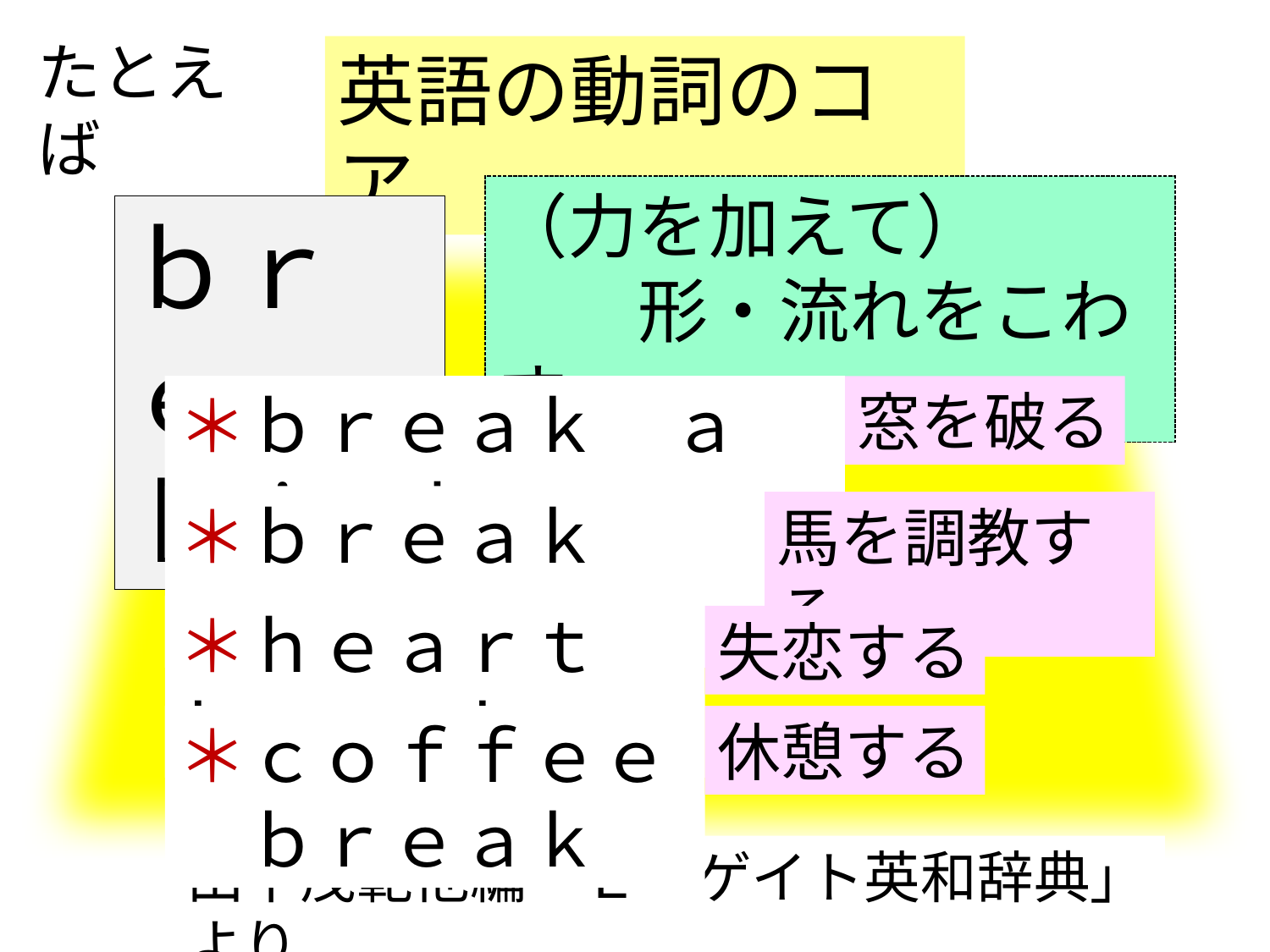

たとえば
英語の動詞のコア
（力を加えて）
　　形・流れをこわす
ｂｒｅａｋ

＊ｂｒｅａｋ　ａ　ｗｉｎｄｏｗ
窓を破る
＊ｂｒｅａｋ　a　horse
馬を調教する
＊ｈｅａｒｔ　ｂｒｅａｋ
失恋する
＊ｃｏｆｆｅｅ　ｂｒｅａｋ
休憩する
田中茂範他編「Ｅ－ゲイト英和辞典」より